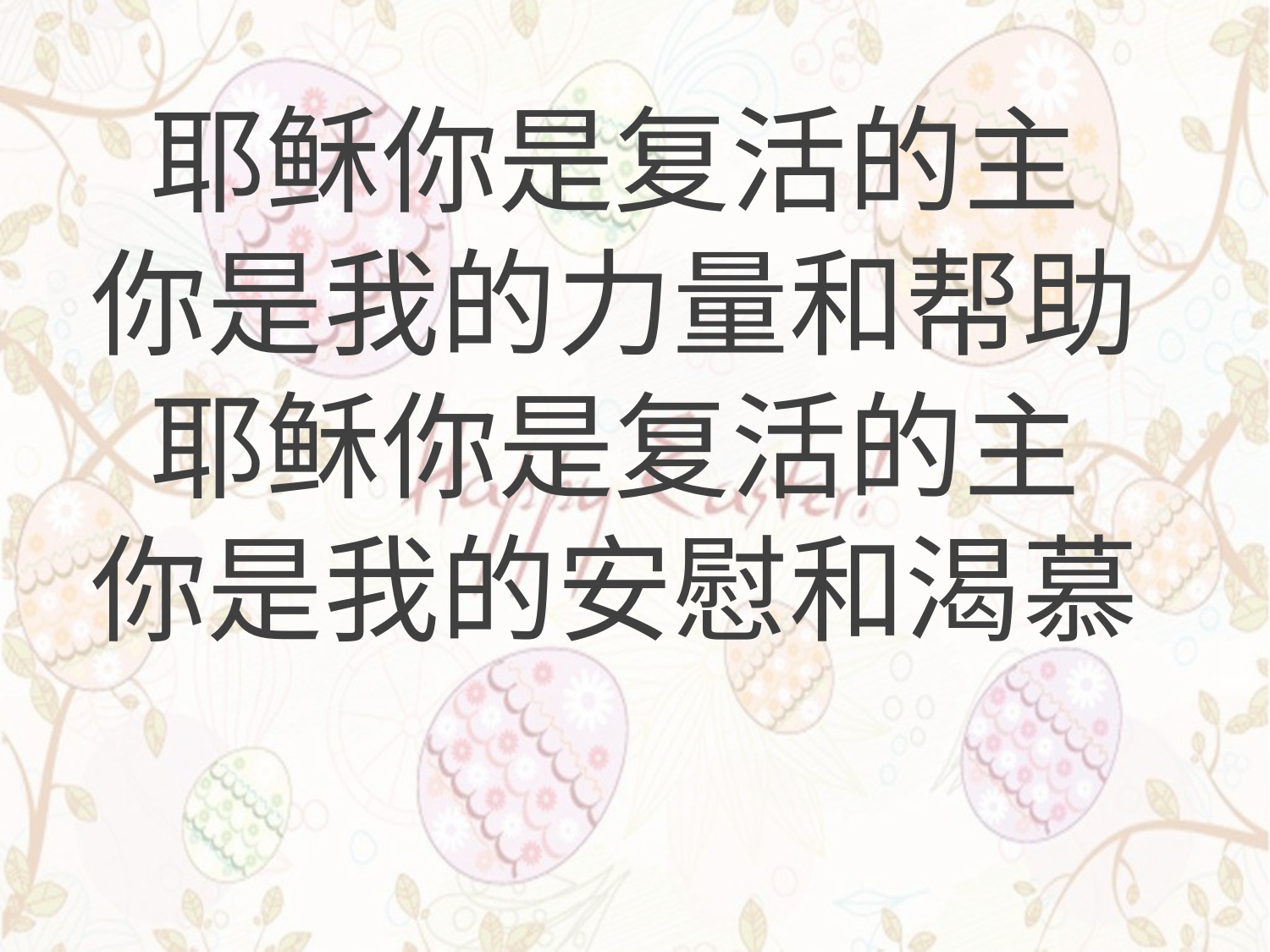

耶稣你是复活的主
你是我的力量和帮助
耶稣你是复活的主
你是我的安慰和渴慕